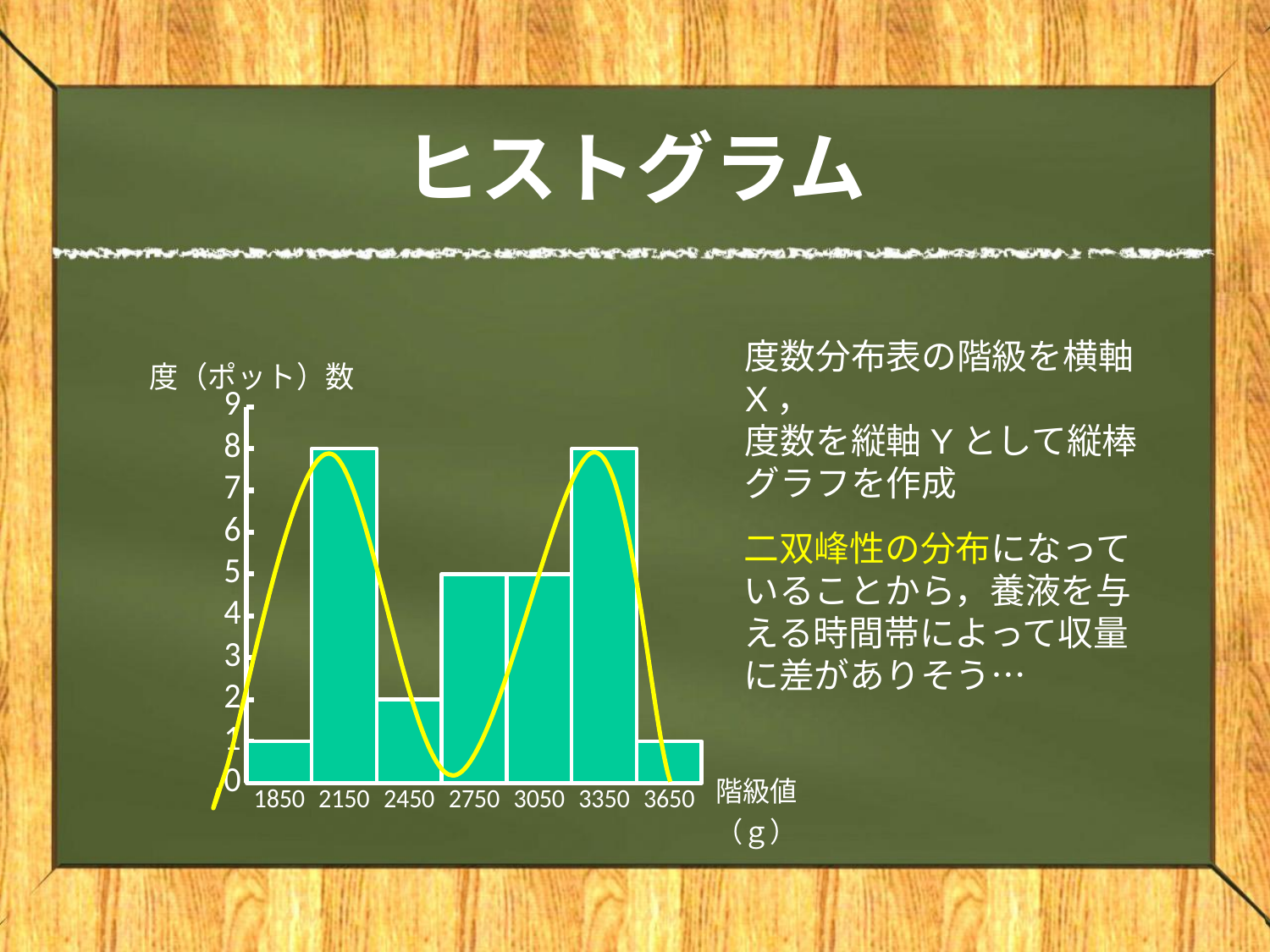

# ヒストグラム
度数分布表の階級を横軸X，
度数を縦軸Yとして縦棒グラフを作成

### Chart

| Category | ポット数 |
|---|---|
| 1850 | 1.0 |
| 2150 | 8.0 |
| 2450 | 2.0 |
| 2750 | 5.0 |
| 3050 | 5.0 |
| 3350 | 8.0 |
| 3650 | 1.0 |
二双峰性の分布になっていることから，養液を与える時間帯によって収量に差がありそう…